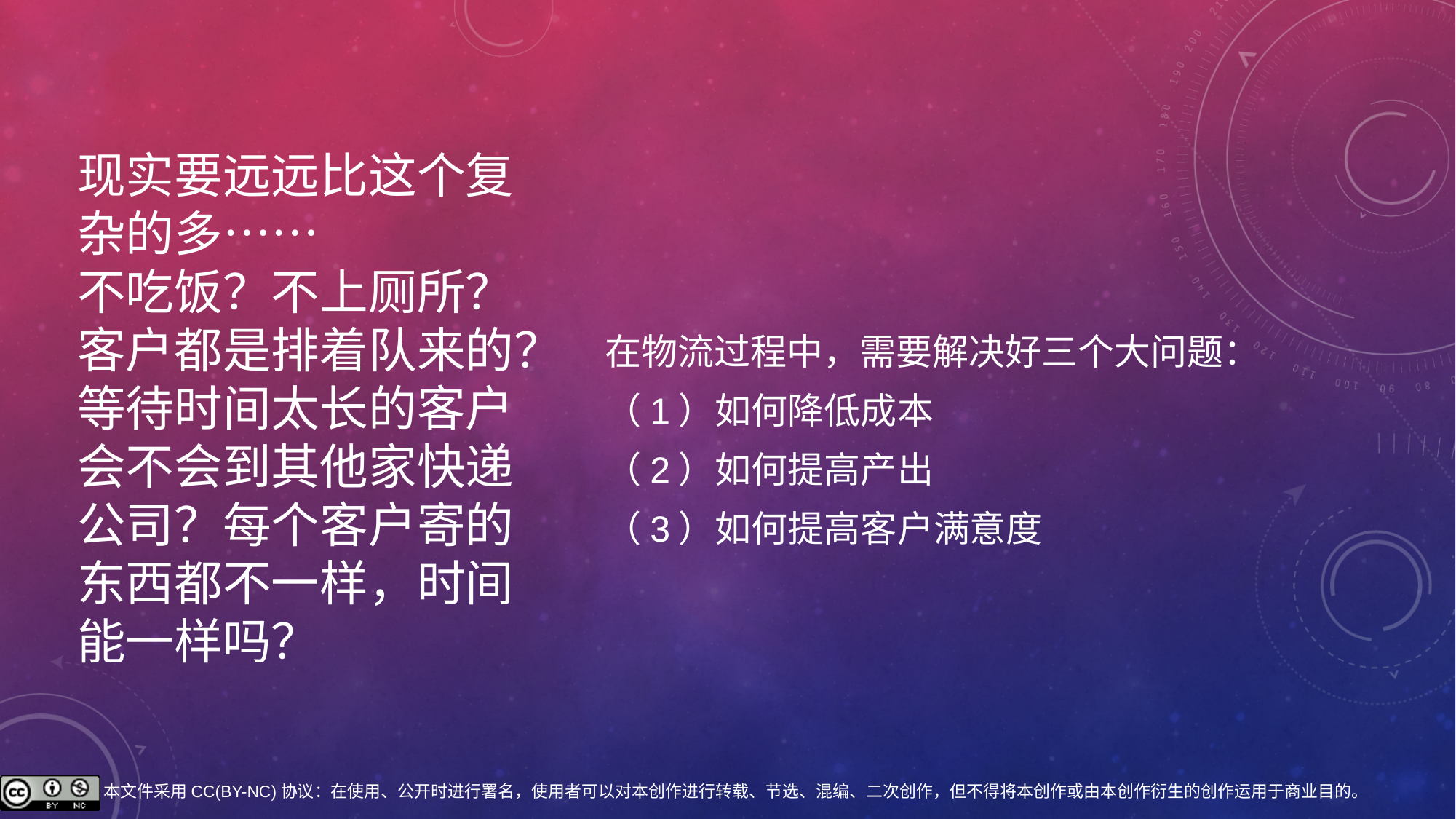

在物流过程中，需要解决好三个大问题：
（1）如何降低成本
（2）如何提高产出
（3）如何提高客户满意度
现实要远远比这个复杂的多……
不吃饭？不上厕所？客户都是排着队来的？等待时间太长的客户会不会到其他家快递公司？每个客户寄的东西都不一样，时间能一样吗？